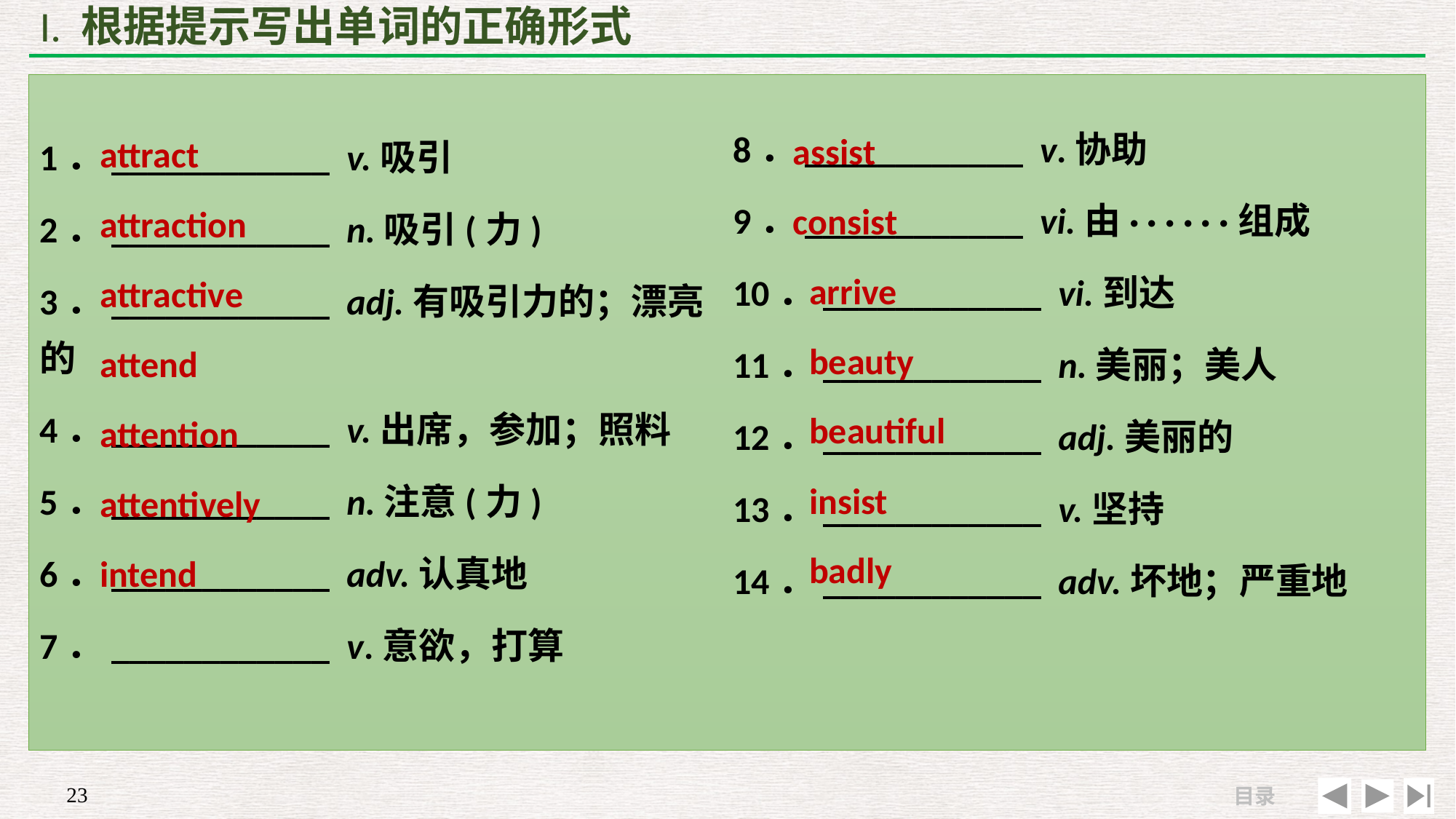

# I. 根据提示写出单词的正确形式

assist
consist
  arrive
  beauty
  beautiful
  insist
  badly
attract
attraction
attractive
attend
attention
attentively
intend
8．____________  v.协助
9．____________  vi.由· · · · · ·组成
10．____________  vi.到达
11．____________  n.美丽；美人
12．____________  adj.美丽的
13．____________  v.坚持
14．____________  adv.坏地；严重地
1．____________  v.吸引
2．____________  n.吸引(力)
3．____________  adj.有吸引力的；漂亮的
4．____________  v.出席，参加；照料
5．____________  n.注意(力)
6．____________  adv.认真地
7．____________  v.意欲，打算